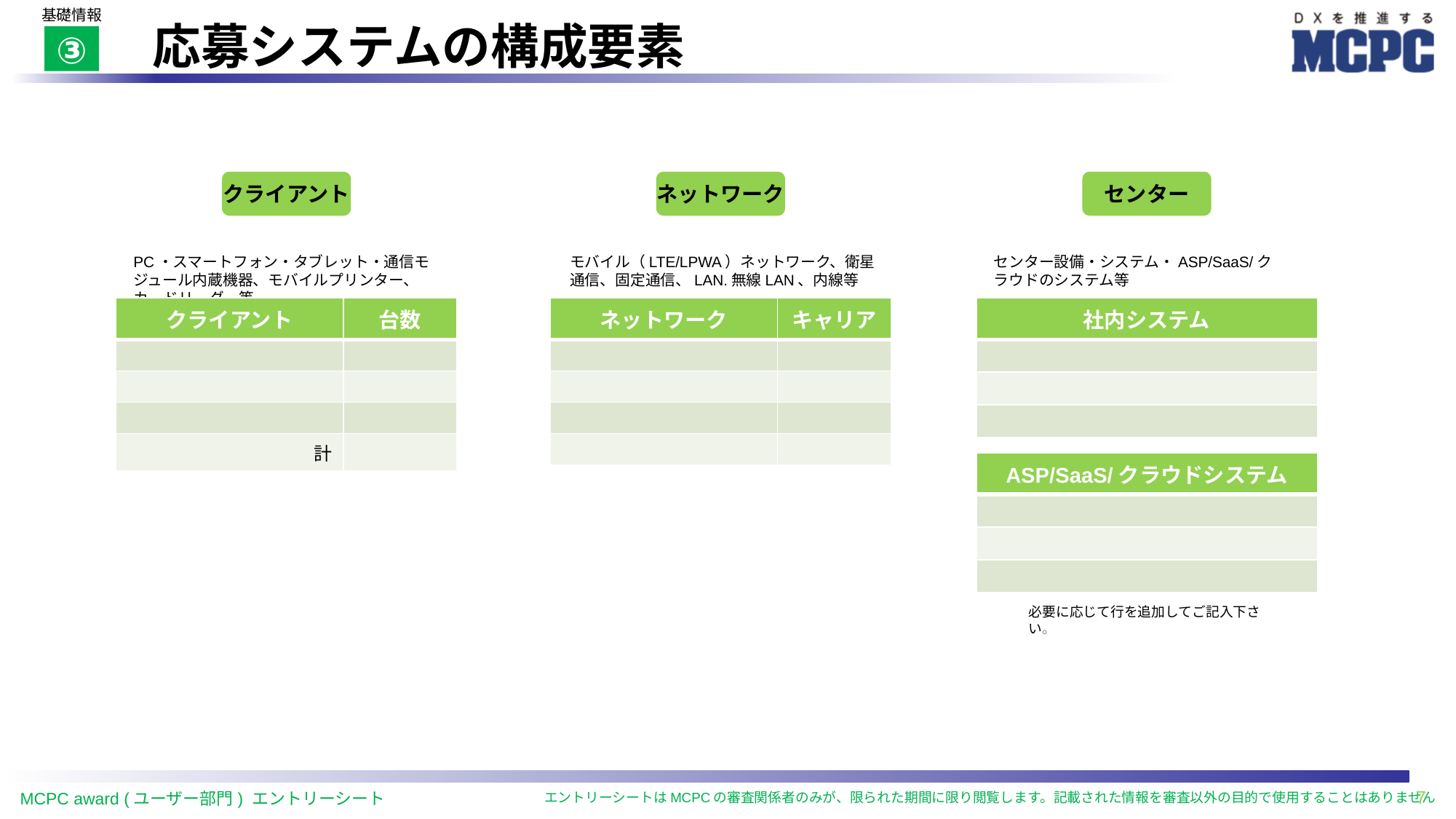

基礎情報
# 応募システムの構成要素
③
クライアント
ネットワーク
センター
センター設備・システム・ASP/SaaS/クラウドのシステム等
PC・スマートフォン・タブレット・通信モジュール内蔵機器、モバイルプリンター、カードリーダー等
モバイル（LTE/LPWA）ネットワーク、衛星通信、固定通信、LAN.無線LAN、内線等
| クライアント | 台数 |
| --- | --- |
|  |  |
|  |  |
|  |  |
| 計 |  |
| ネットワーク | キャリア |
| --- | --- |
|  |  |
|  |  |
|  |  |
|  |  |
| 社内システム |
| --- |
|  |
|  |
|  |
| ASP/SaaS/クラウドシステム |
| --- |
|  |
|  |
|  |
必要に応じて行を追加してご記入下さい。
7